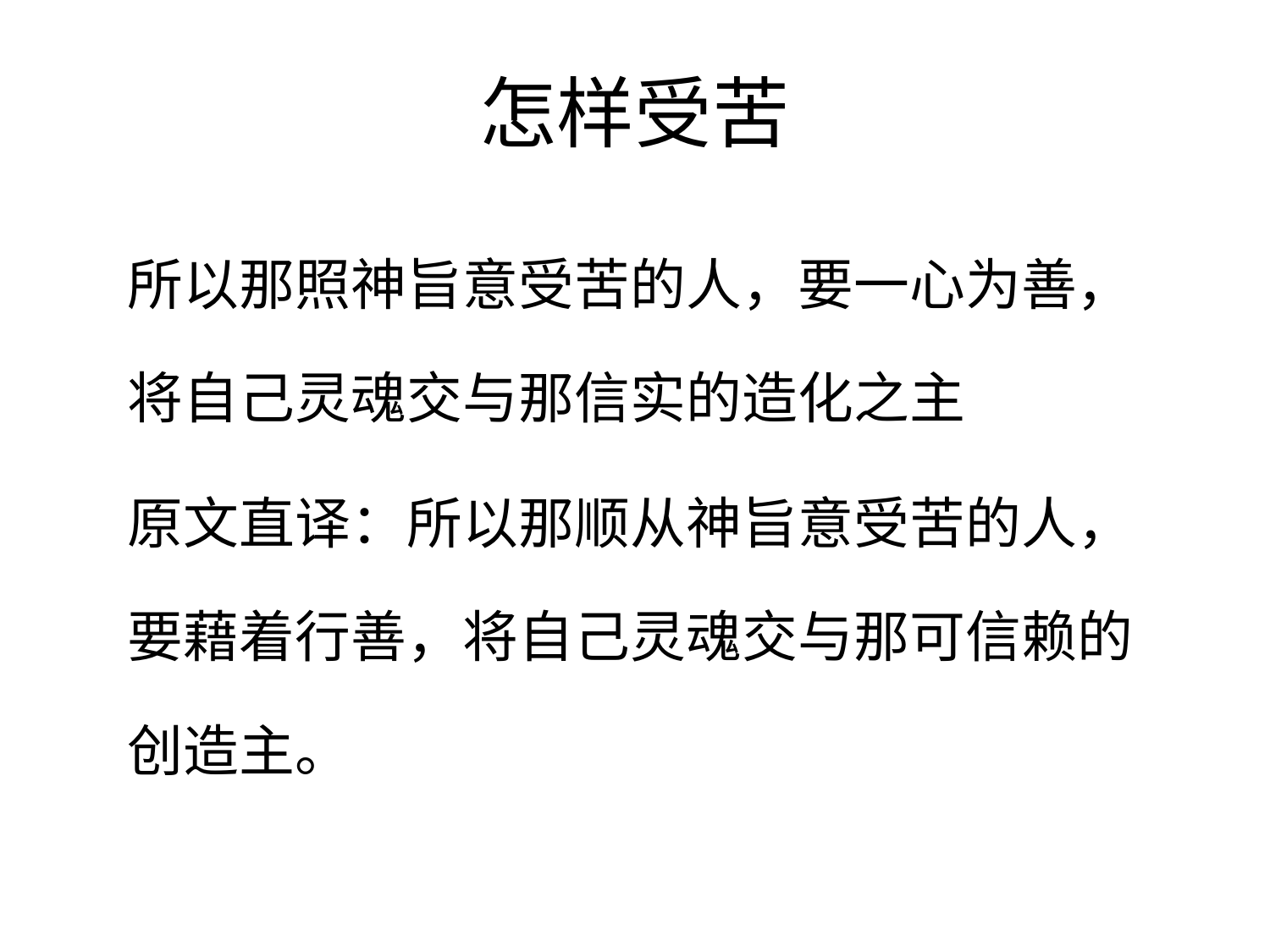

# 怎样受苦
所以那照神旨意受苦的人，要一心为善，将自己灵魂交与那信实的造化之主
原文直译：所以那顺从神旨意受苦的人，要藉着行善，将自己灵魂交与那可信赖的创造主。